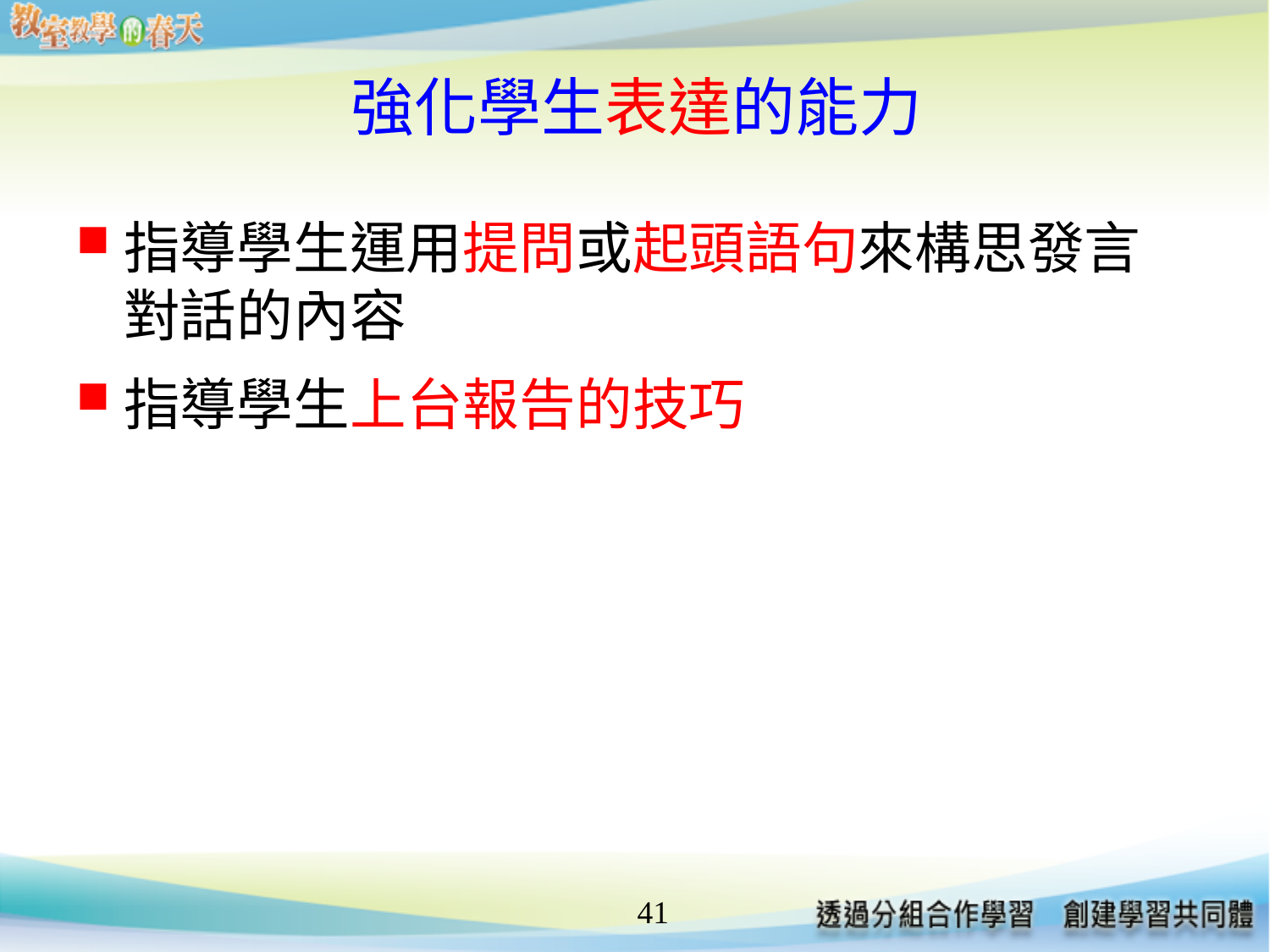

# 強化學生表達的能力
指導學生運用提問或起頭語句來構思發言對話的內容
指導學生上台報告的技巧
41